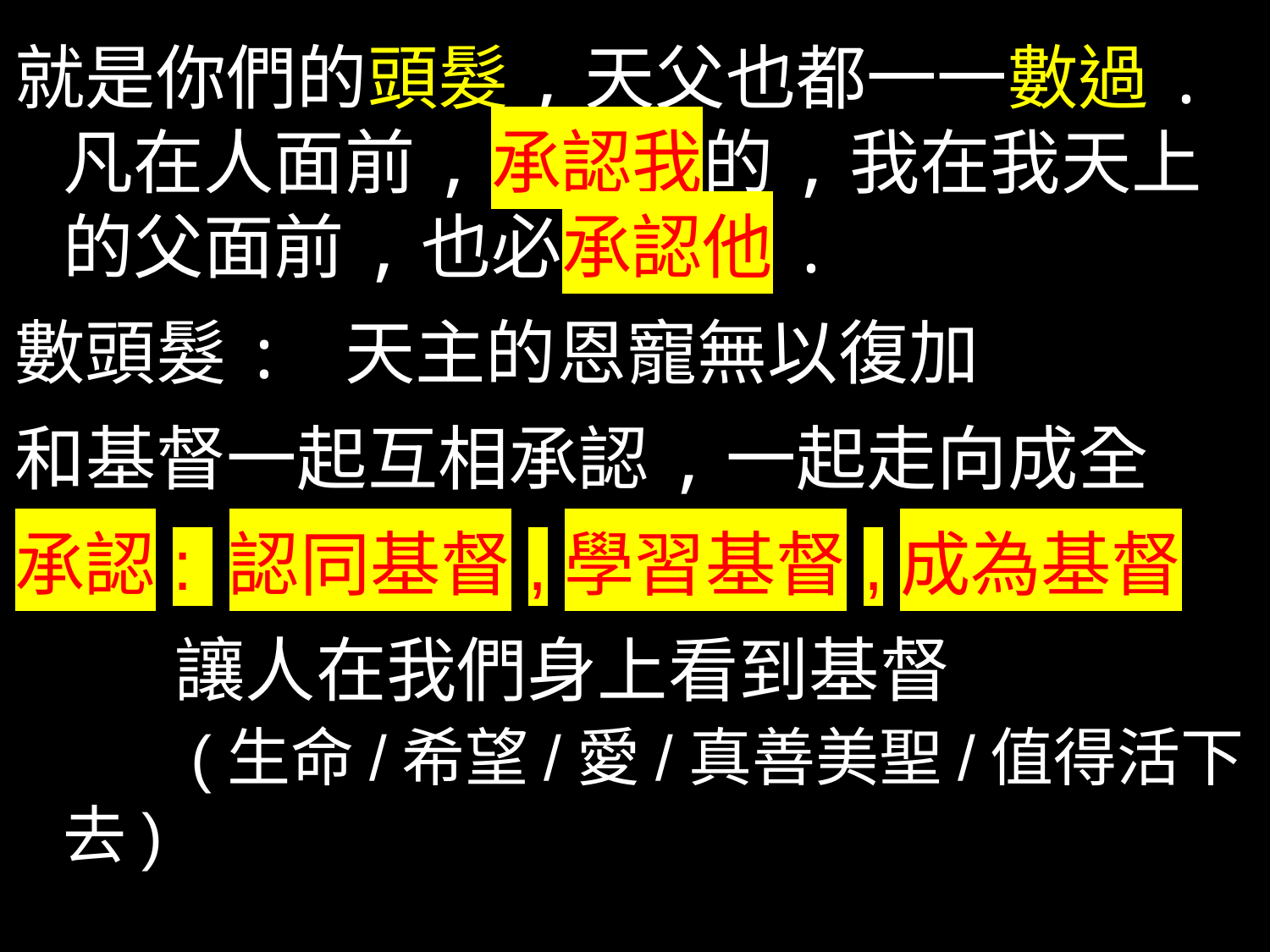

就是你們的頭髮,天父也都一一數過.
凡在人面前,承認我的,我在我天上的父面前,也必承認他.
數頭髮: 天主的恩寵無以復加
和基督一起互相承認,一起走向成全
承認: 認同基督,學習基督,成為基督
         讓人在我們身上看到基督
       (生命/希望/愛/真善美聖/值得活下去)